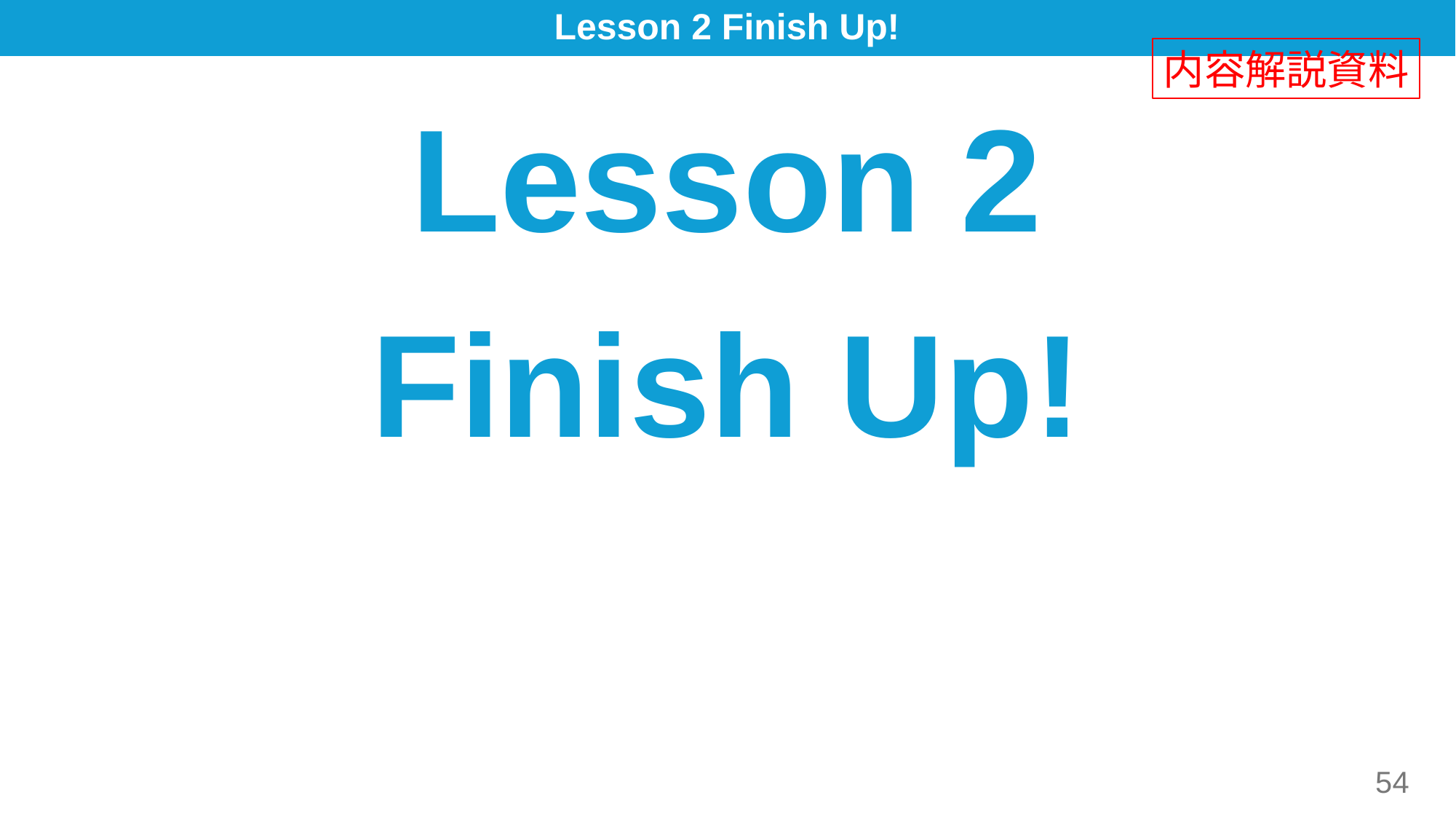

# Lesson 2 Finish Up!
内容解説資料
Lesson 2

Finish Up!
54